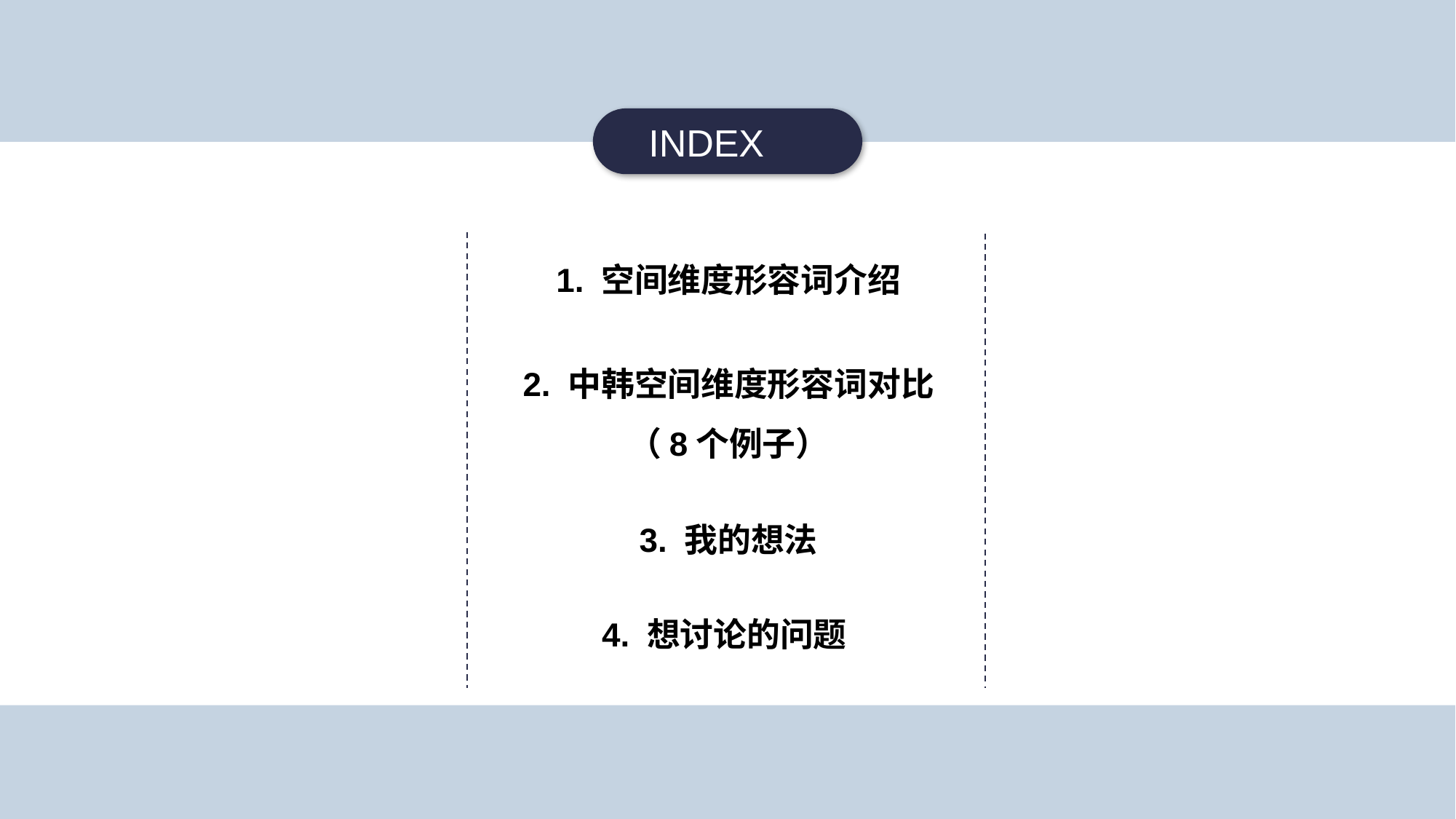

INDEX

1. 空间维度形容词介绍
2. 中韩空间维度形容词对比
（8个例子）

3. 我的想法
4. 想讨论的问题